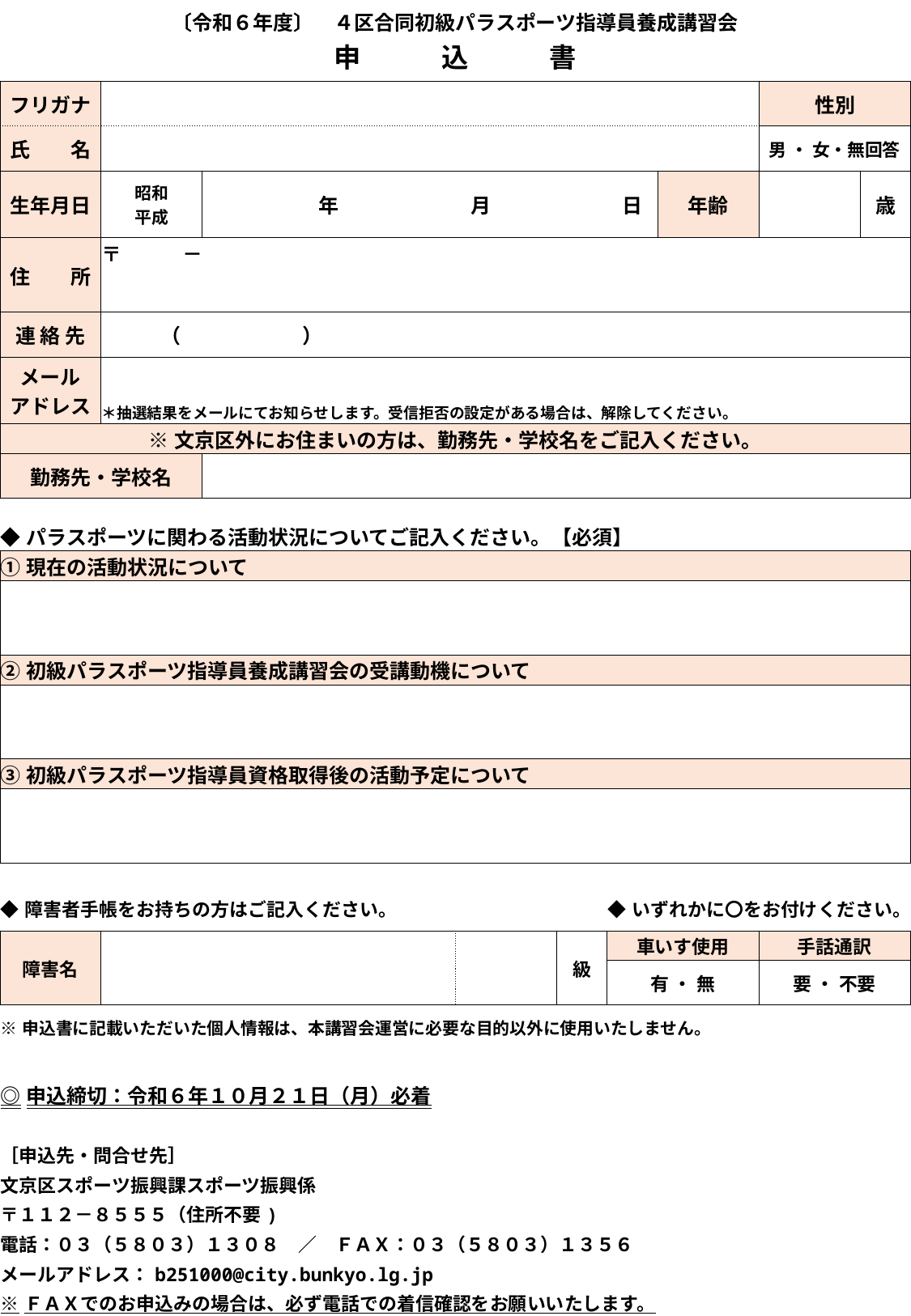

| 〔令和６年度〕　４区合同初級パラスポーツ指導員養成講習会 申　　　込　　　書 |  |  |  |  |  |  |  |  |  |  |  |  |  |  |  |  |  |
| --- | --- | --- | --- | --- | --- | --- | --- | --- | --- | --- | --- | --- | --- | --- | --- | --- | --- |
| フリガナ |  |  |  |  |  |  |  |  |  |  |  |  |  |  | 性別 |  |  |
| 氏　　名 |  |  |  |  |  |  |  |  |  |  |  |  |  |  | 男 ・ 女・無回答 |  |  |
| 生年月日 |  | 昭和 平成 |  |  |  | 年 |  |  | 月 |  |  | 日 | 年齢 |  |  |  | 歳 |
| 住　　所 |  | 〒　　　－ |  |  |  |  |  |  |  |  |  |  |  |  |  |  |  |
|  |  |  |  |  |  |  |  |  |  |  |  |  |  |  |  |  |  |
| 連 絡 先 |  | （　　　　　　） |  |  |  |  |  |  |  |  |  |  |  |  |  |  |  |
| メール アドレス |  | ＊抽選結果をメールにてお知らせします。受信拒否の設定がある場合は、解除してください。 |  |  |  |  |  |  |  |  |  |  |  |  |  |  |  |
| ※文京区外にお住まいの方は、勤務先・学校名をご記入ください。 |  |  |  |  |  |  |  |  |  |  |  |  |  |  |  |  |  |
| 勤務先・学校名 |  |  |  |  |  |  |  |  |  |  |  |  |  |  |  |  |  |
|  |  |  |  |  |  |  |  |  |  |  |  |  |  |  |  |  |  |
| ◆パラスポーツに関わる活動状況についてご記入ください。【必須】 |  |  |  |  |  |  |  |  |  |  |  |  |  |  |  |  |  |
| ①現在の活動状況について |  |  |  |  |  |  |  |  |  |  |  |  |  |  |  |  |  |
|  |  |  |  |  |  |  |  |  |  |  |  |  |  |  |  |  |  |
| ②初級パラスポーツ指導員養成講習会の受講動機について |  |  |  |  |  |  |  |  |  |  |  |  |  |  |  |  |  |
|  |  |  |  |  |  |  |  |  |  |  |  |  |  |  |  |  |  |
| ③初級パラスポーツ指導員資格取得後の活動予定について |  |  |  |  |  |  |  |  |  |  |  |  |  |  |  |  |  |
|  |  |  |  |  |  |  |  |  |  |  |  |  |  |  |  |  |  |
|  |  |  |  |  |  |  |  |  |  |  |  |  |  |  |  |  |  |
| ◆障害者手帳をお持ちの方はご記入ください。 |  |  |  |  |  |  |  |  |  |  |  | ◆いずれかに〇をお付けください。 |  |  |  |  |  |
| 障害名 |  |  |  |  |  |  |  |  |  |  | 級 | 車いす使用 |  |  | 手話通訳 |  |  |
|  |  |  |  |  |  |  |  |  |  |  |  | 有 ・ 無 |  |  | 要 ・ 不要 |  |  |
| ※申込書に記載いただいた個人情報は、本講習会運営に必要な目的以外に使用いたしません。 |  |  |  |  |  |  |  |  |  |  |  |  |  |  |  |  |  |
|  |  |  |  |  |  |  |  |  |  |  |  |  |  |  |  |  |  |
| ◎申込締切：令和６年１０月２１日（月）必着 |  |  |  |  |  |  |  |  |  |  |  |  |  |  |  |  |  |
|  |  |  |  |  |  |  |  |  |  |  |  |  |  |  |  |  |  |
| ［申込先・問合せ先］ |  |  |  |  |  |  |  |  |  |  |  |  |  |  |  |  |  |
| 文京区スポーツ振興課スポーツ振興係 |  |  |  |  |  |  |  |  |  |  |  |  |  |  |  |  |  |
| 〒１１２－８５５５（住所不要) |  |  |  |  |  |  |  |  |  |  |  |  |  |  |  |  |  |
| 電話：０３（５８０３）１３０８　／　ＦＡＸ：０３（５８０３）１３５６ |  |  |  |  |  |  |  |  |  |  |  |  |  |  |  |  |  |
| メールアドレス：b251000@city.bunkyo.lg.jp |  |  |  |  |  |  |  |  |  |  |  |  |  |  |  |  |  |
| ※ＦＡＸでのお申込みの場合は、必ず電話での着信確認をお願いいたします。 |  |  |  |  |  |  |  |  |  |  |  |  |  |  |  |  |  |